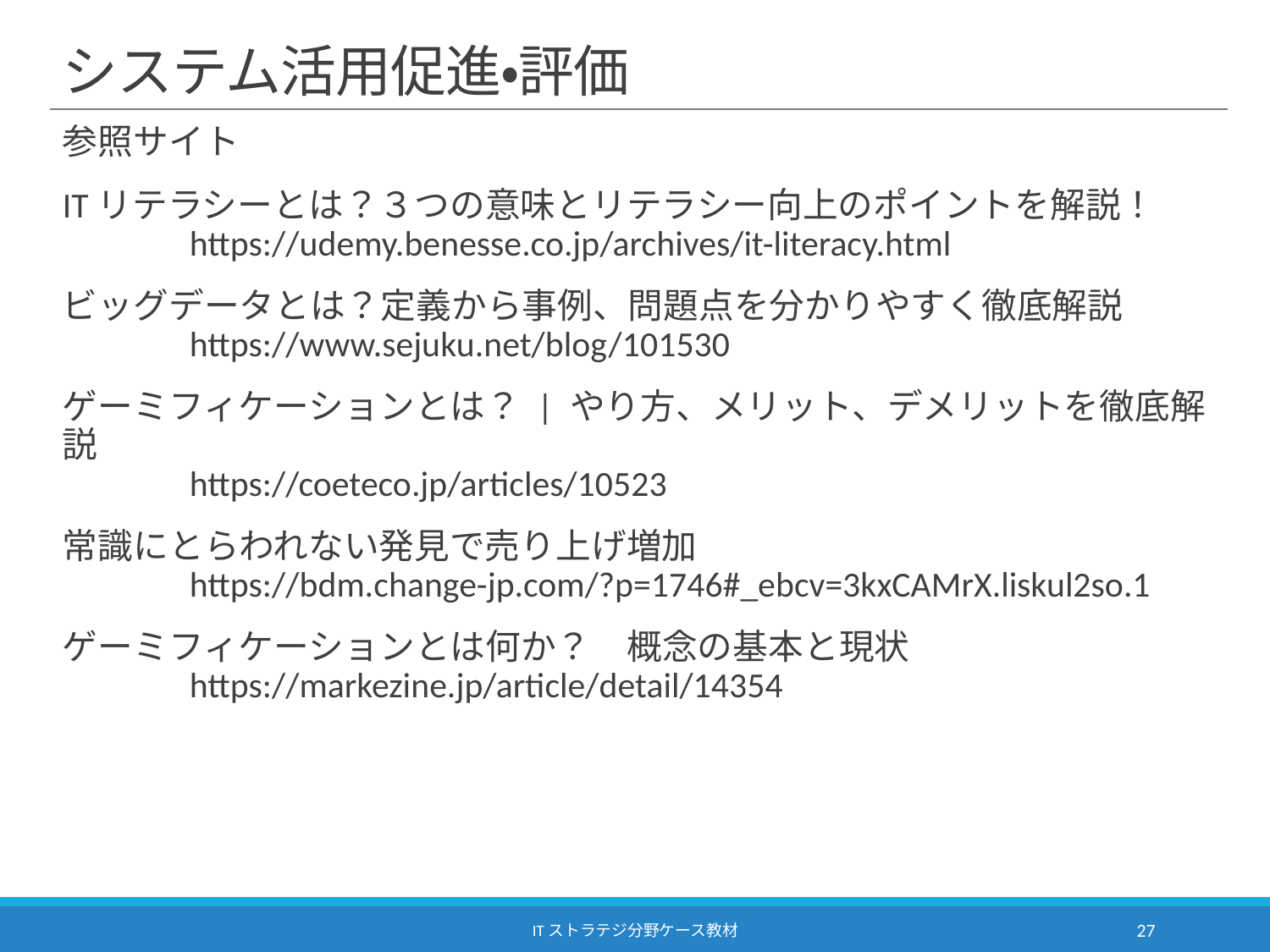

# システム活用促進・評価
参照サイト
ITリテラシーとは？３つの意味とリテラシー向上のポイントを解説！
	https://udemy.benesse.co.jp/archives/it-literacy.html
ビッグデータとは？定義から事例、問題点を分かりやすく徹底解説
	https://www.sejuku.net/blog/101530
ゲーミフィケーションとは？ | やり方、メリット、デメリットを徹底解説
	https://coeteco.jp/articles/10523
常識にとらわれない発見で売り上げ増加
	https://bdm.change-jp.com/?p=1746#_ebcv=3kxCAMrX.liskul2so.1
ゲーミフィケーションとは何か？　概念の基本と現状
	https://markezine.jp/article/detail/14354

ITストラテジ分野ケース教材
27